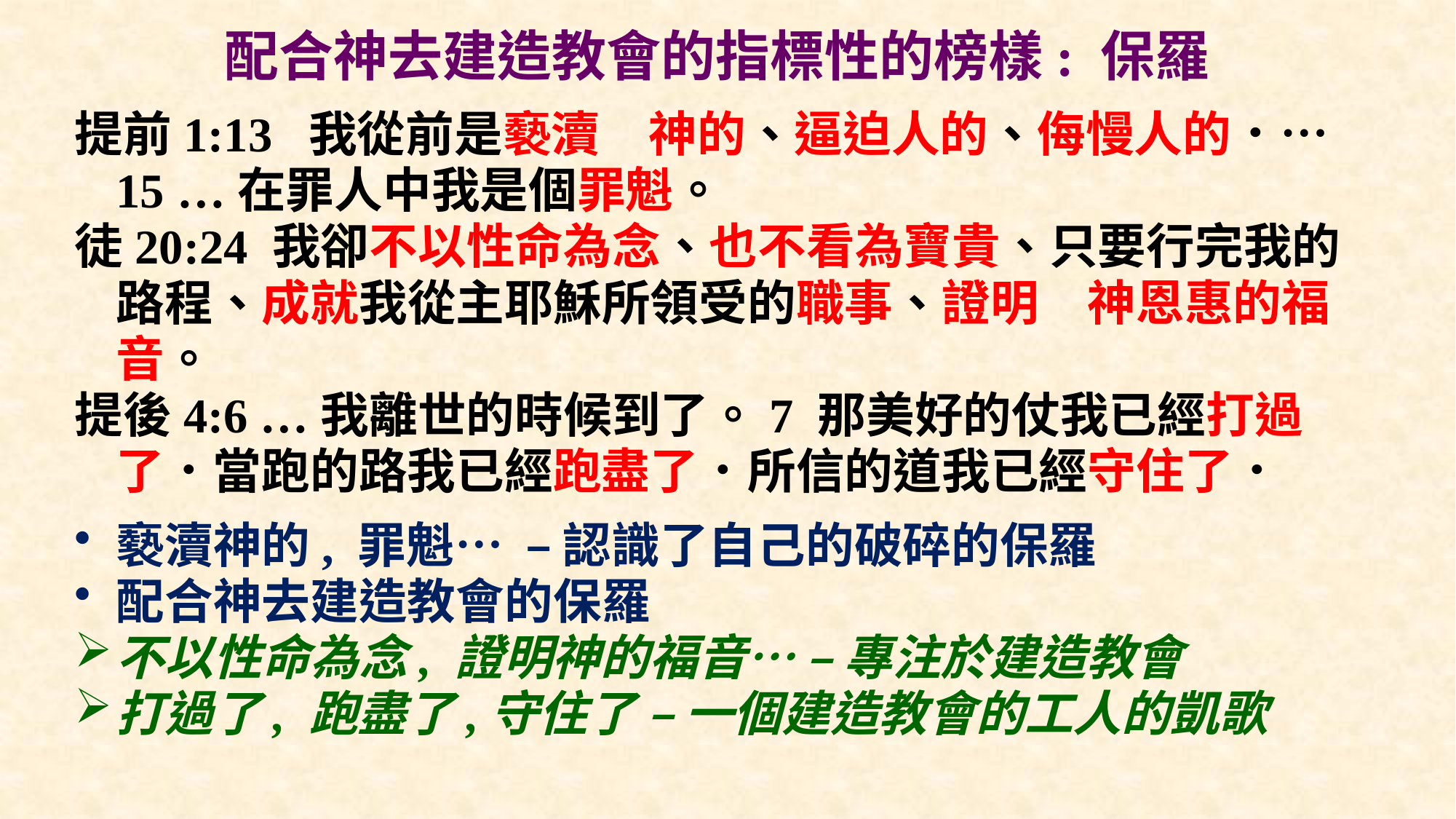

# 配合神去建造教會的指標性的榜樣: 保羅
提前1:13  我從前是褻瀆　神的、逼迫人的、侮慢人的．…15 …在罪人中我是個罪魁。
徒20:24 我卻不以性命為念、也不看為寶貴、只要行完我的路程、成就我從主耶穌所領受的職事、證明　神恩惠的福音。
提後4:6 …我離世的時候到了。7 那美好的仗我已經打過了．當跑的路我已經跑盡了．所信的道我已經守住了．
褻瀆神的, 罪魁…  – 認識了自己的破碎的保羅
配合神去建造教會的保羅
不以性命為念, 證明神的福音… – 專注於建造教會
打過了, 跑盡了,守住了 – 一個建造教會的工人的凱歌